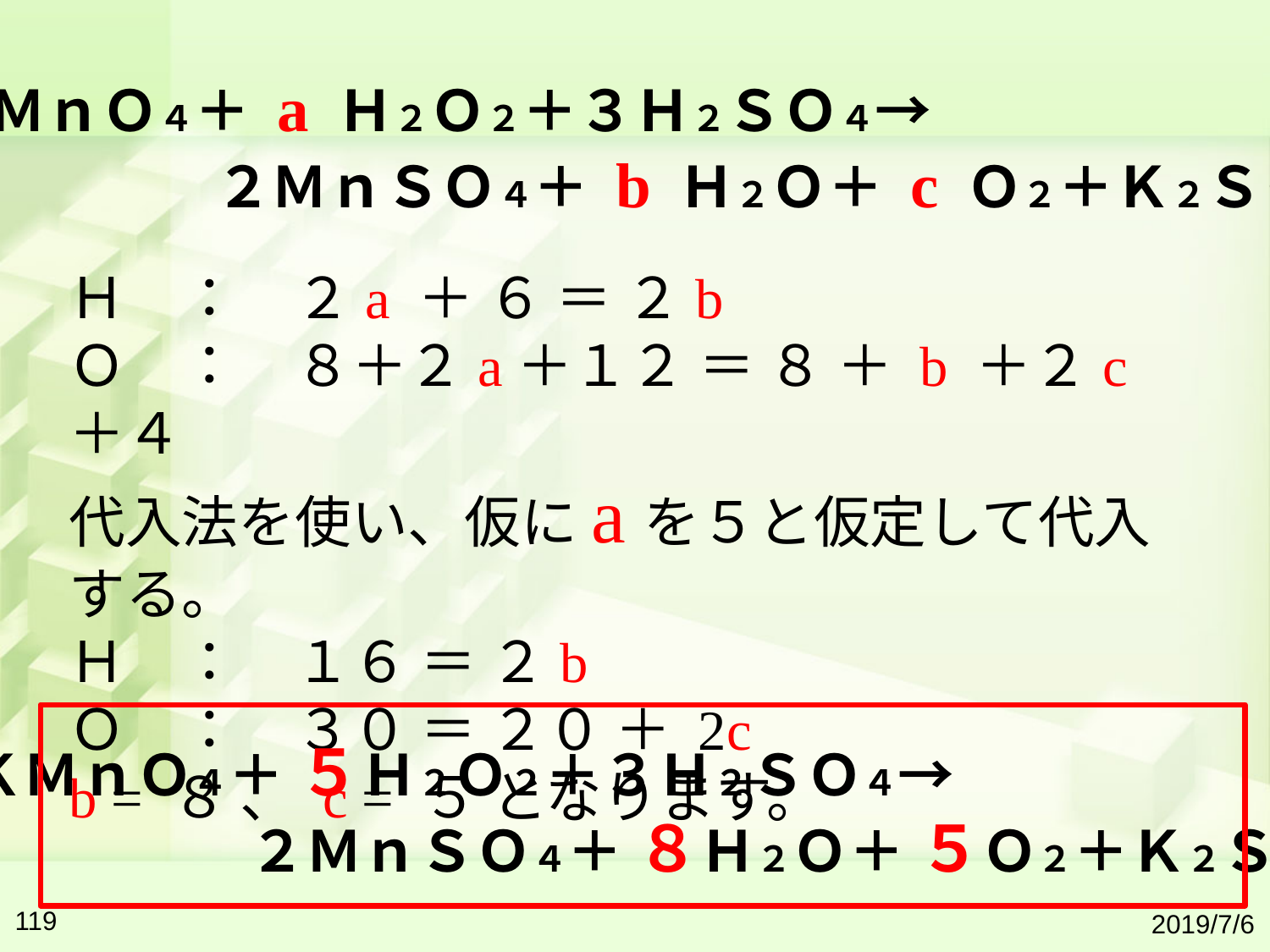

２ＫＭｎＯ４＋ a Ｈ２Ｏ２＋３Ｈ２ＳＯ４→
　　　　　　２ＭｎＳＯ４＋ b Ｈ２Ｏ＋ c Ｏ２＋Ｋ２ＳＯ４
Ｈ　：　２a ＋ ６ ＝ ２b
Ｏ　：　８＋２a＋１２ ＝ ８ ＋ b ＋２c＋４
代入法を使い、仮にaを５と仮定して代入する。
Ｈ　：　１６ ＝ ２b
Ｏ　：　３０ ＝ ２０ ＋ 2c
b = ８ 、 c = ５ となります。

２ＫＭｎＯ４＋ ５Ｈ２Ｏ２＋３Ｈ２ＳＯ４→
　　　　　　２ＭｎＳＯ４＋ ８Ｈ２Ｏ＋ ５Ｏ２＋Ｋ２ＳＯ４
119
2019/7/6